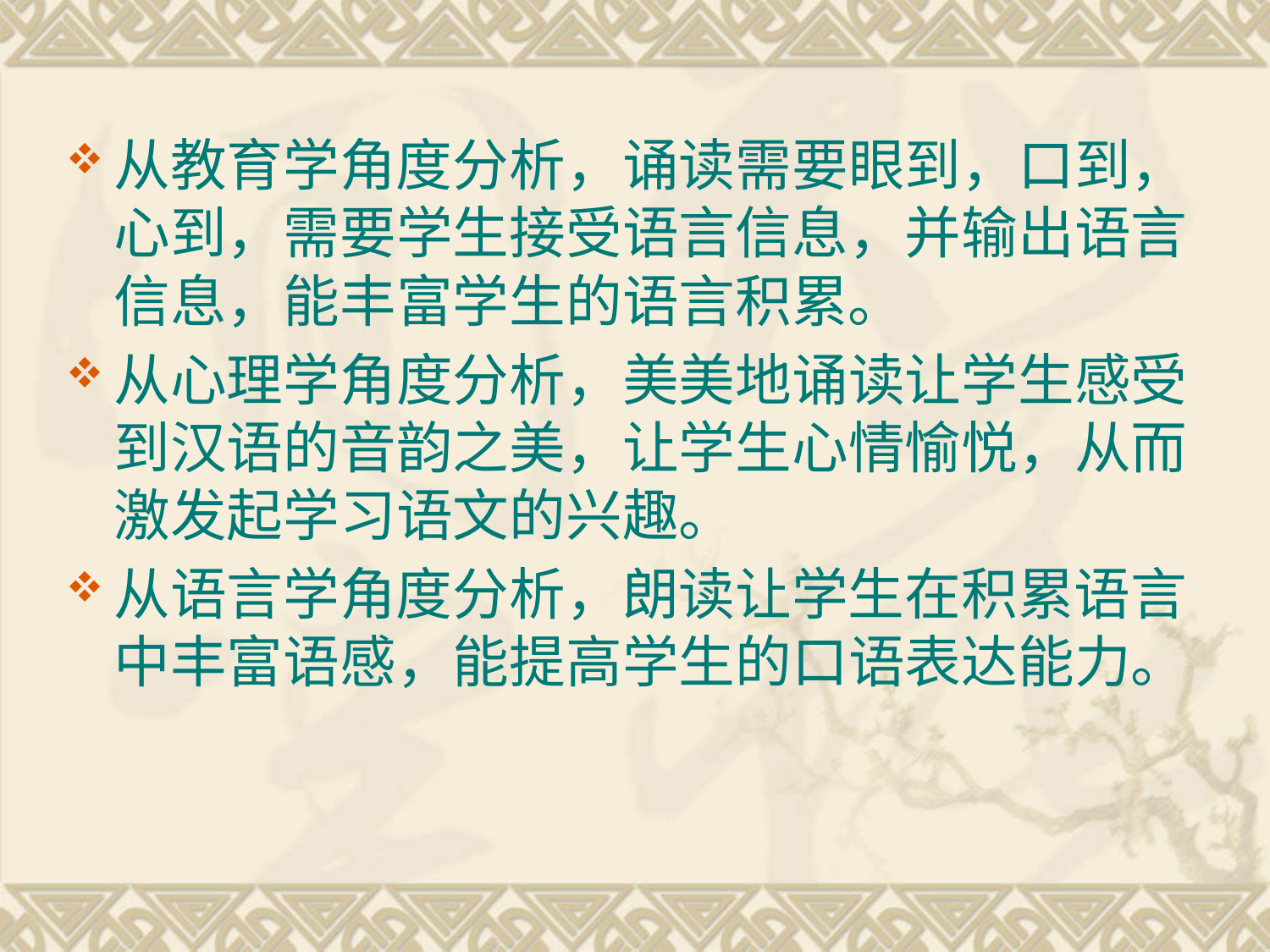

从教育学角度分析，诵读需要眼到，口到，心到，需要学生接受语言信息，并输出语言信息，能丰富学生的语言积累。
从心理学角度分析，美美地诵读让学生感受到汉语的音韵之美，让学生心情愉悦，从而激发起学习语文的兴趣。
从语言学角度分析，朗读让学生在积累语言中丰富语感，能提高学生的口语表达能力。